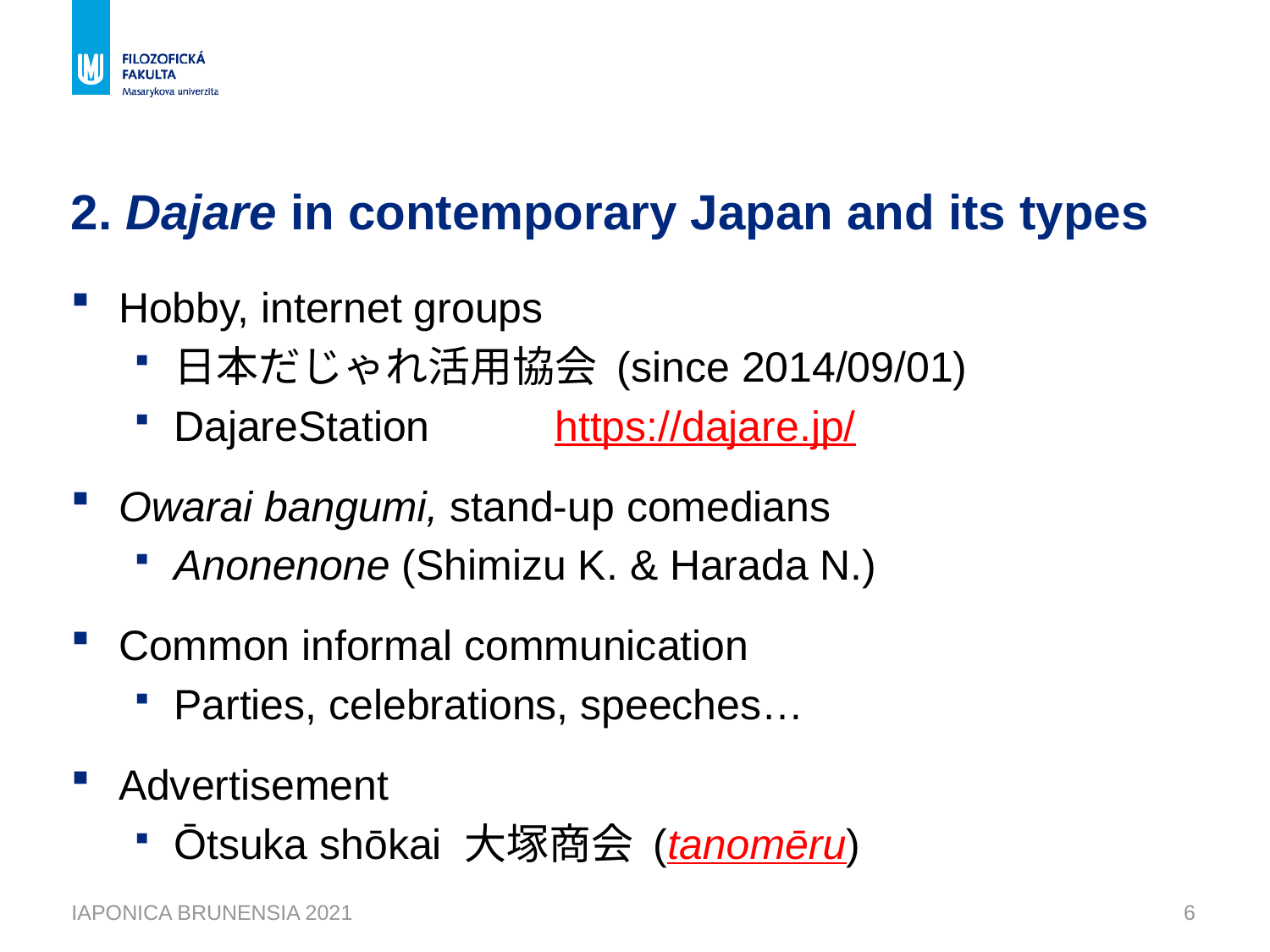

# 2. Dajare in contemporary Japan and its types
Hobby, internet groups
日本だじゃれ活用協会 (since 2014/09/01)
DajareStation 	https://dajare.jp/
Owarai bangumi, stand-up comedians
Anonenone (Shimizu K. & Harada N.)
Common informal communication
Parties, celebrations, speeches…
Advertisement
Ōtsuka shōkai 大塚商会 (tanomēru)

IAPONICA BRUNENSIA 2021
6